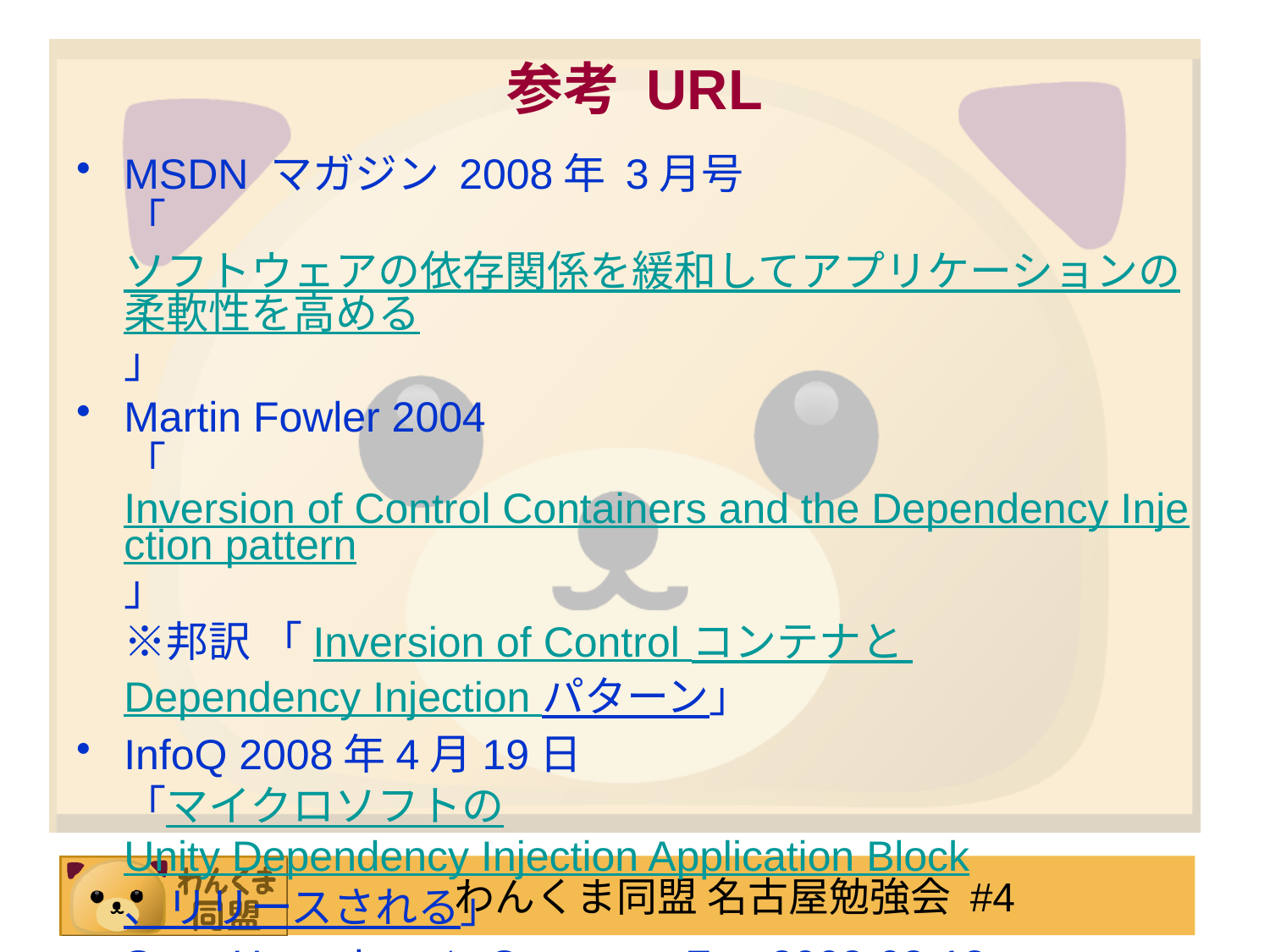

# 参考 URL
MSDN マガジン 2008年 3月号
「ソフトウェアの依存関係を緩和してアプリケーションの柔軟性を高める」
Martin Fowler 2004
「Inversion of Control Containers and the Dependency Injection pattern」
※邦訳 「Inversion of Control コンテナと Dependency Injection パターン」
InfoQ 2008年4月19日
「マイクロソフトのUnity Dependency Injection Application Block、リリースされる」
Scott Hanselman‘s Computer Zen 2008-03-13
「List of .NET Dependency Injection Containers (IOC)」 ( .NET F/W 用 DI コンテナのリスト )